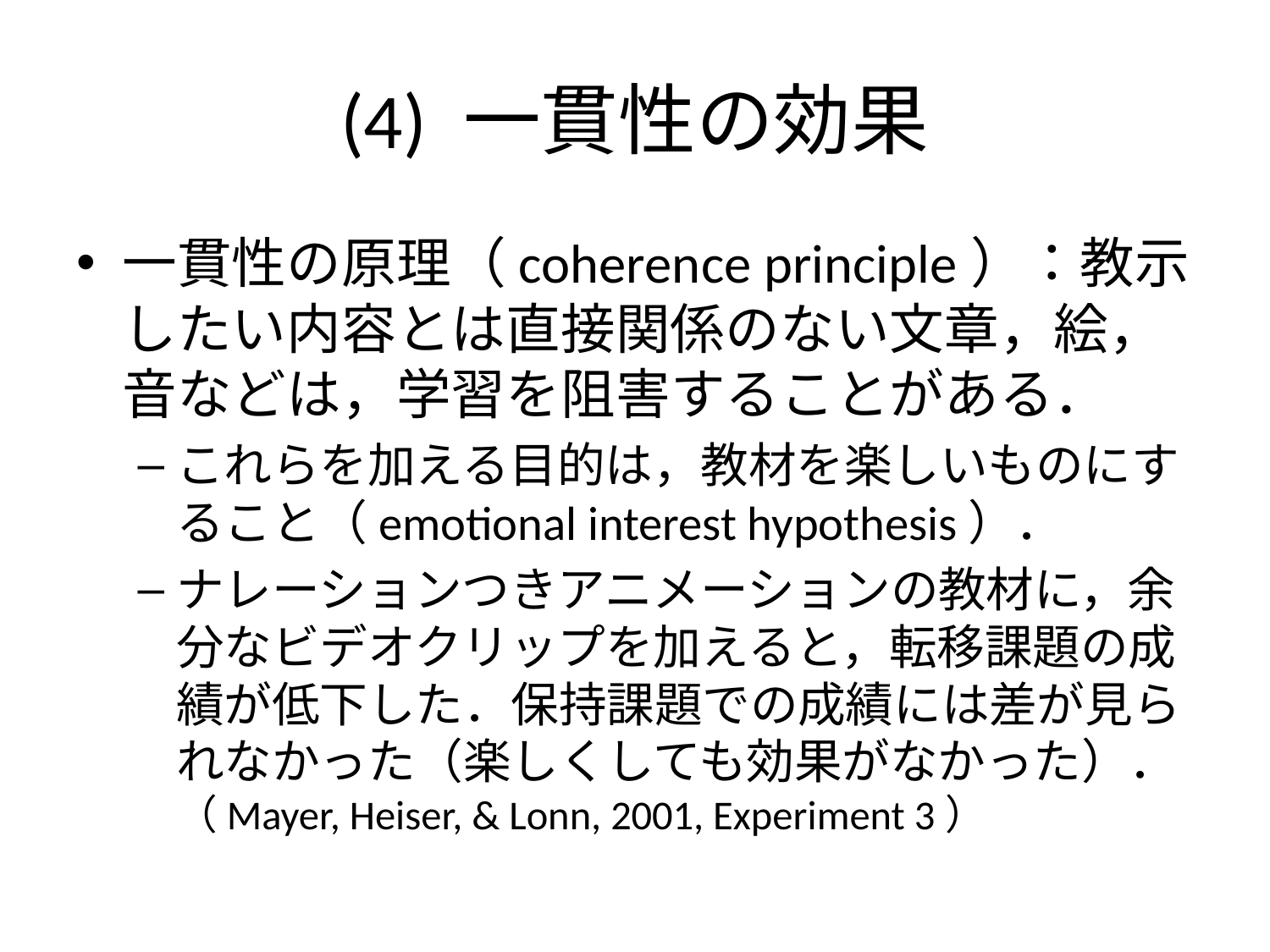

# (4) 一貫性の効果
一貫性の原理（coherence principle）：教示したい内容とは直接関係のない文章，絵，音などは，学習を阻害することがある．
これらを加える目的は，教材を楽しいものにすること（emotional interest hypothesis）．
ナレーションつきアニメーションの教材に，余分なビデオクリップを加えると，転移課題の成績が低下した．保持課題での成績には差が見られなかった（楽しくしても効果がなかった）．
（Mayer, Heiser, & Lonn, 2001, Experiment 3）